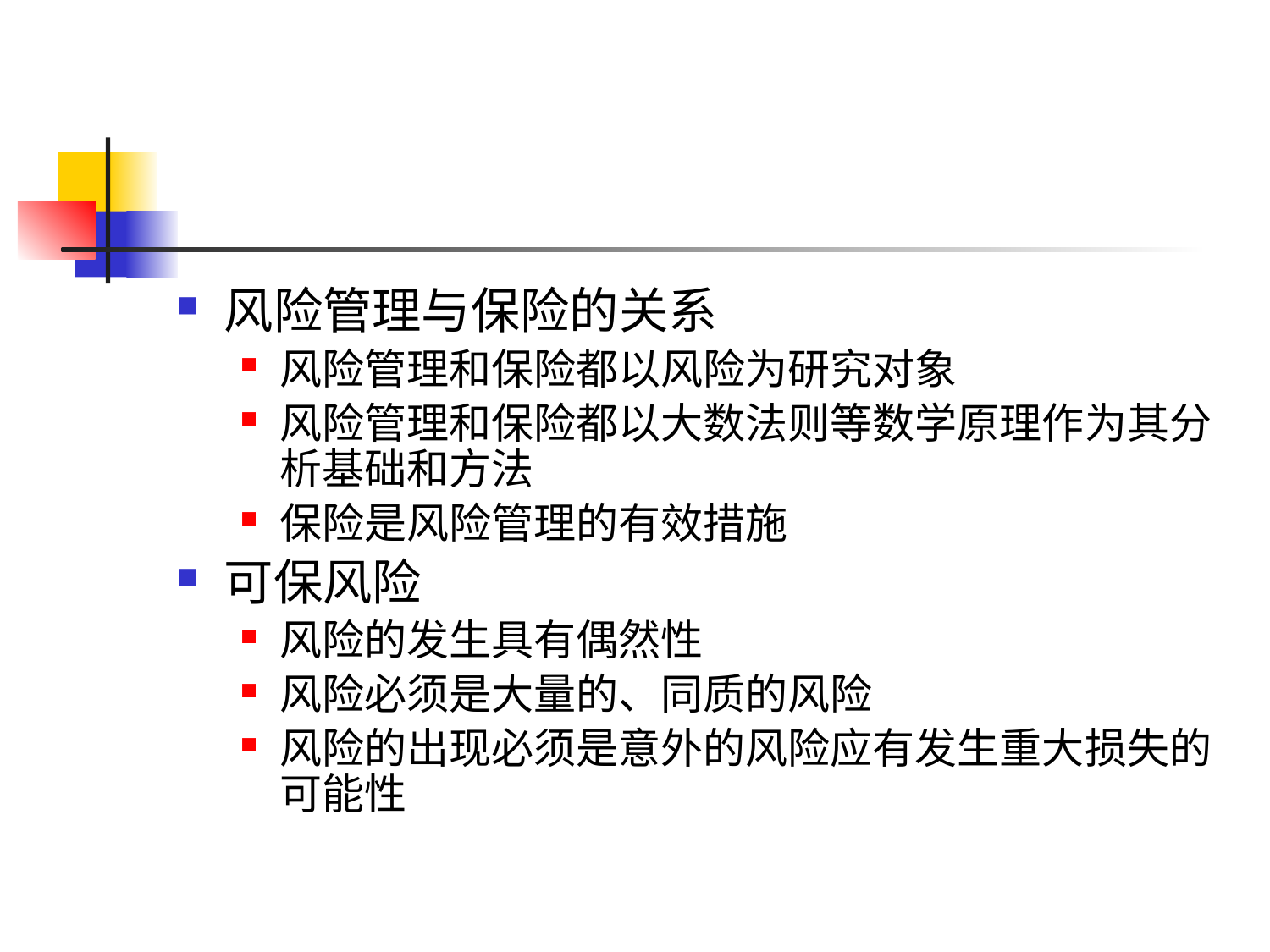

#
风险管理与保险的关系
风险管理和保险都以风险为研究对象
风险管理和保险都以大数法则等数学原理作为其分析基础和方法
保险是风险管理的有效措施
可保风险
风险的发生具有偶然性
风险必须是大量的、同质的风险
风险的出现必须是意外的风险应有发生重大损失的可能性